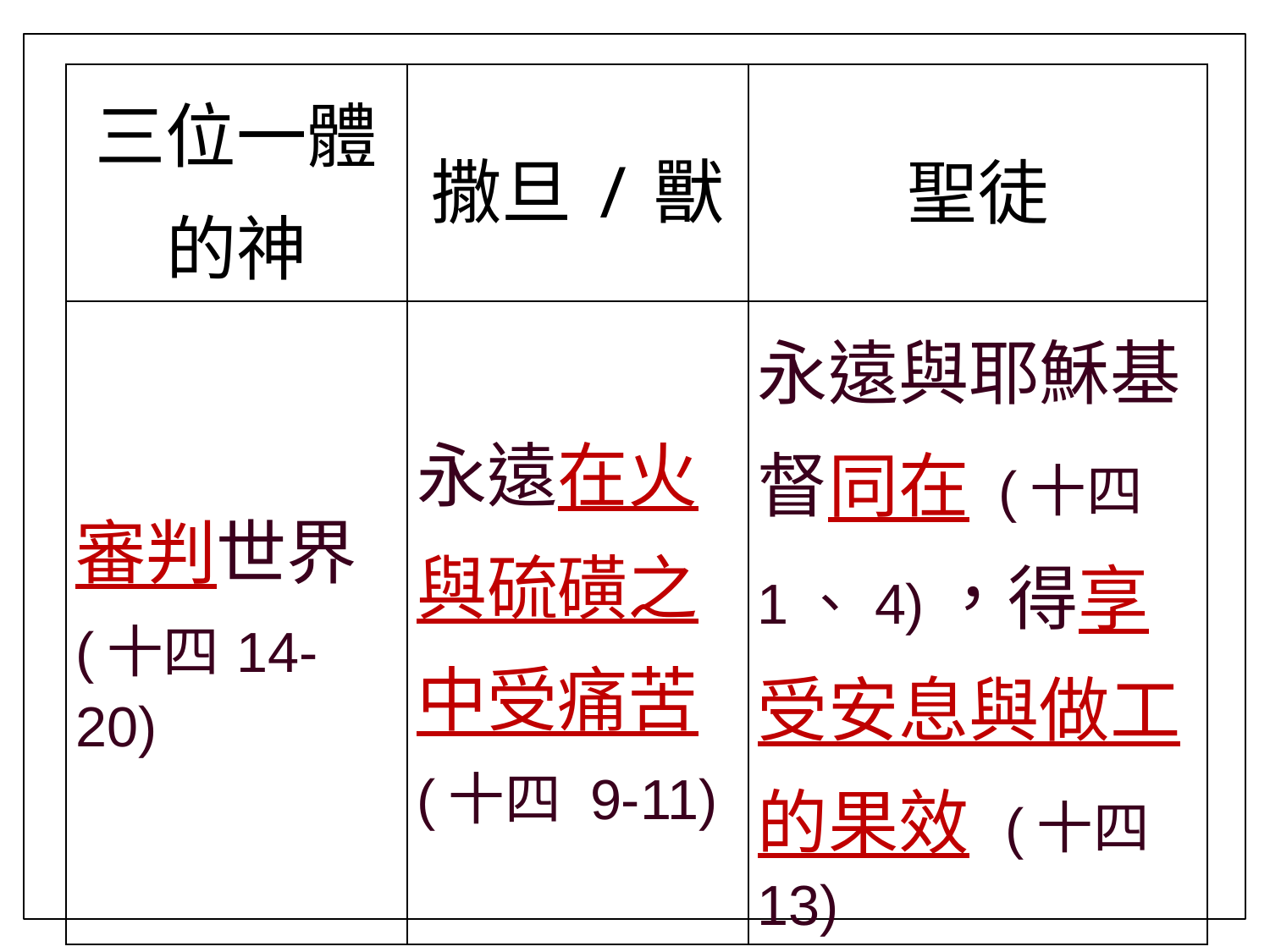

| 三位一體的神 | 撒旦/獸 | 聖徒 |
| --- | --- | --- |
| 審判世界 (十四14-20) | 永遠在火與硫磺之中受痛苦 (十四 9-11) | 永遠與耶穌基督同在 (十四 1、4)，得享受安息與做工的果效 (十四 13) |